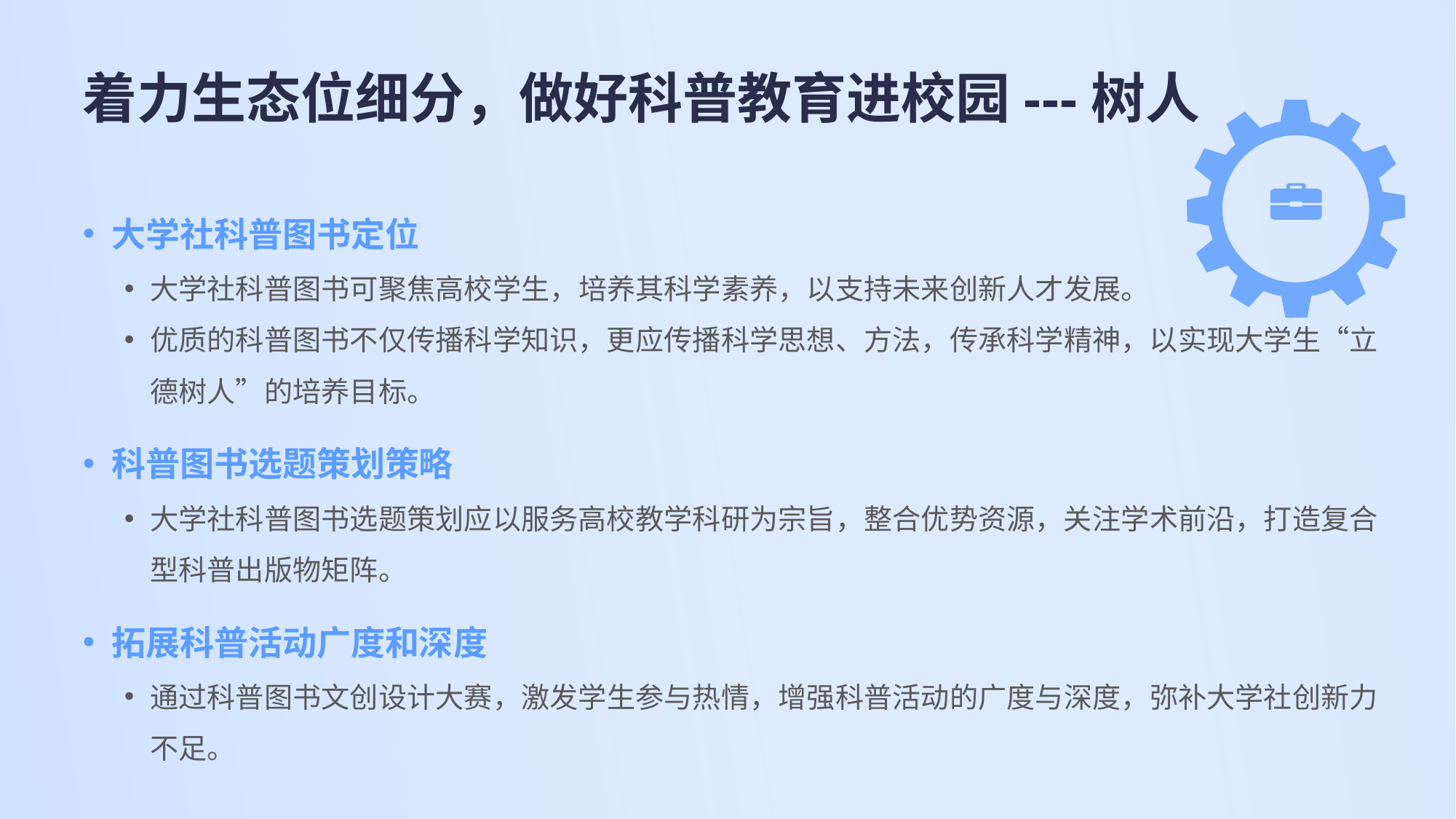

# 着力生态位细分，做好科普教育进校园---树人

大学社科普图书定位
大学社科普图书可聚焦高校学生，培养其科学素养，以支持未来创新人才发展。
优质的科普图书不仅传播科学知识，更应传播科学思想、方法，传承科学精神，以实现大学生“立德树人”的培养目标。
科普图书选题策划策略
大学社科普图书选题策划应以服务高校教学科研为宗旨，整合优势资源，关注学术前沿，打造复合型科普出版物矩阵。
拓展科普活动广度和深度
通过科普图书文创设计大赛，激发学生参与热情，增强科普活动的广度与深度，弥补大学社创新力不足。